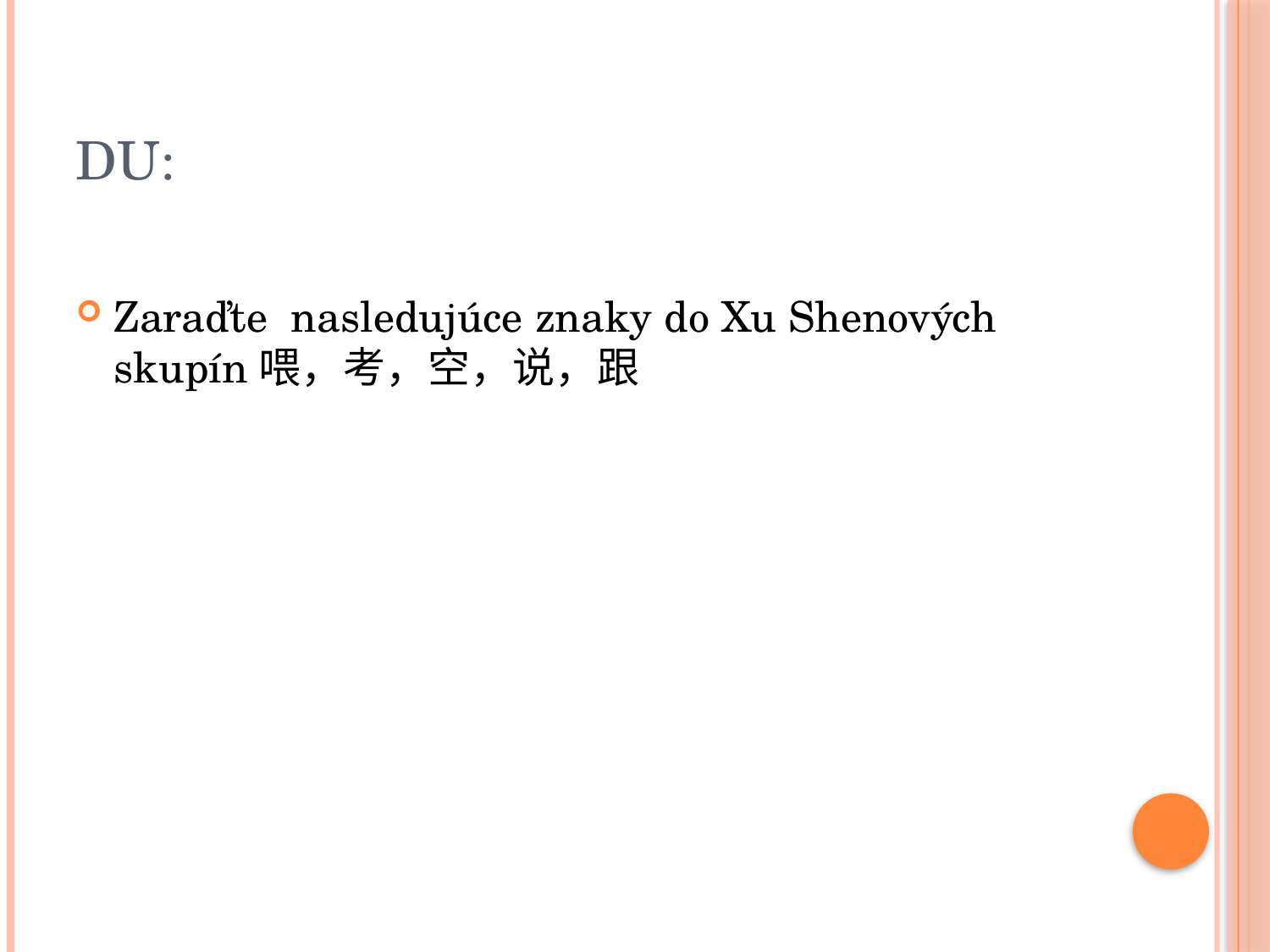

# DU:

Zaraďte  nasledujúce znaky do Xu Shenových skupín喂，考，空，说，跟